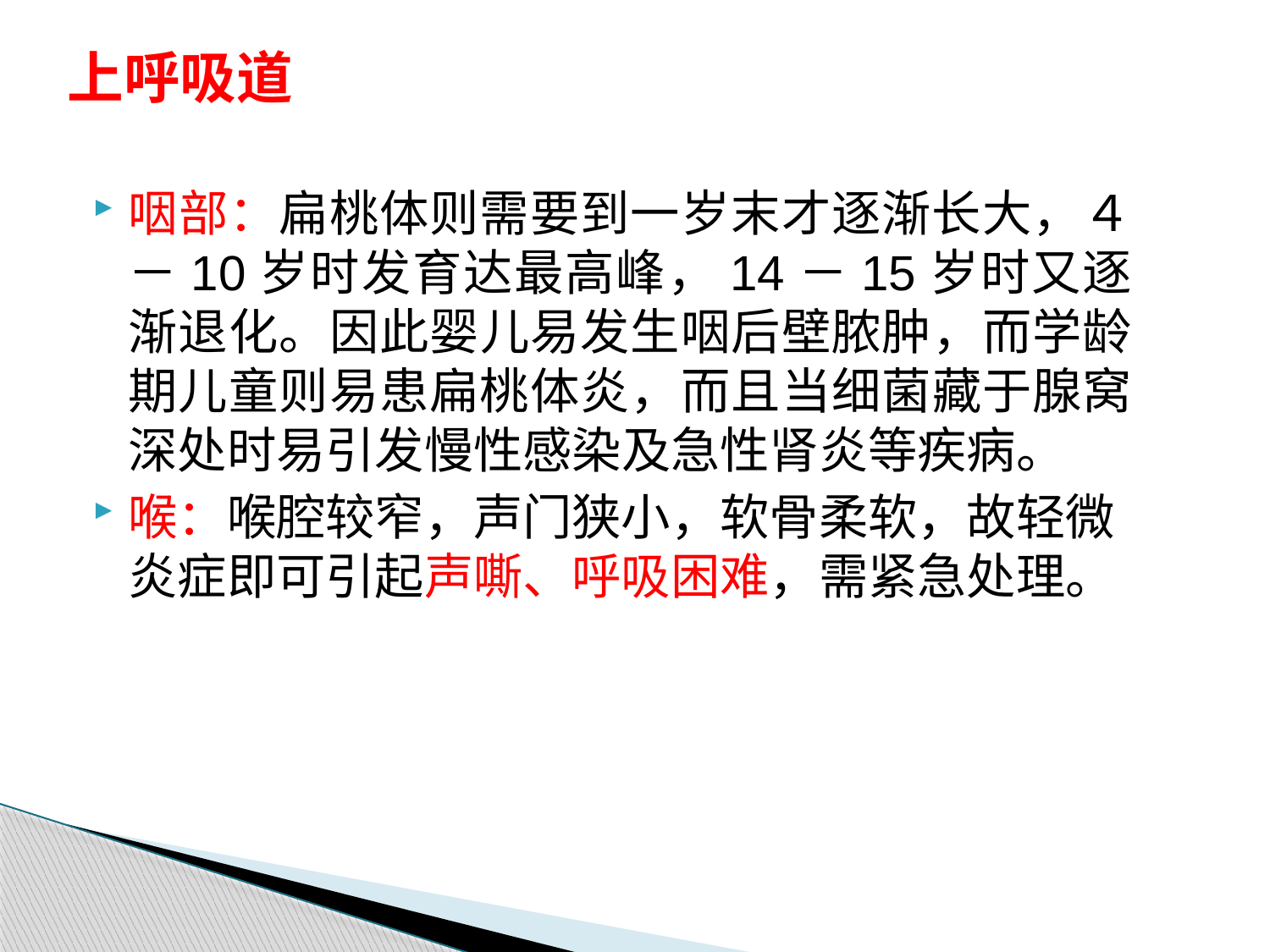

上呼吸道
咽部：扁桃体则需要到一岁末才逐渐长大，４－10岁时发育达最高峰，14－15岁时又逐渐退化。因此婴儿易发生咽后壁脓肿，而学龄期儿童则易患扁桃体炎，而且当细菌藏于腺窝深处时易引发慢性感染及急性肾炎等疾病。
喉：喉腔较窄，声门狭小，软骨柔软，故轻微炎症即可引起声嘶、呼吸困难，需紧急处理。